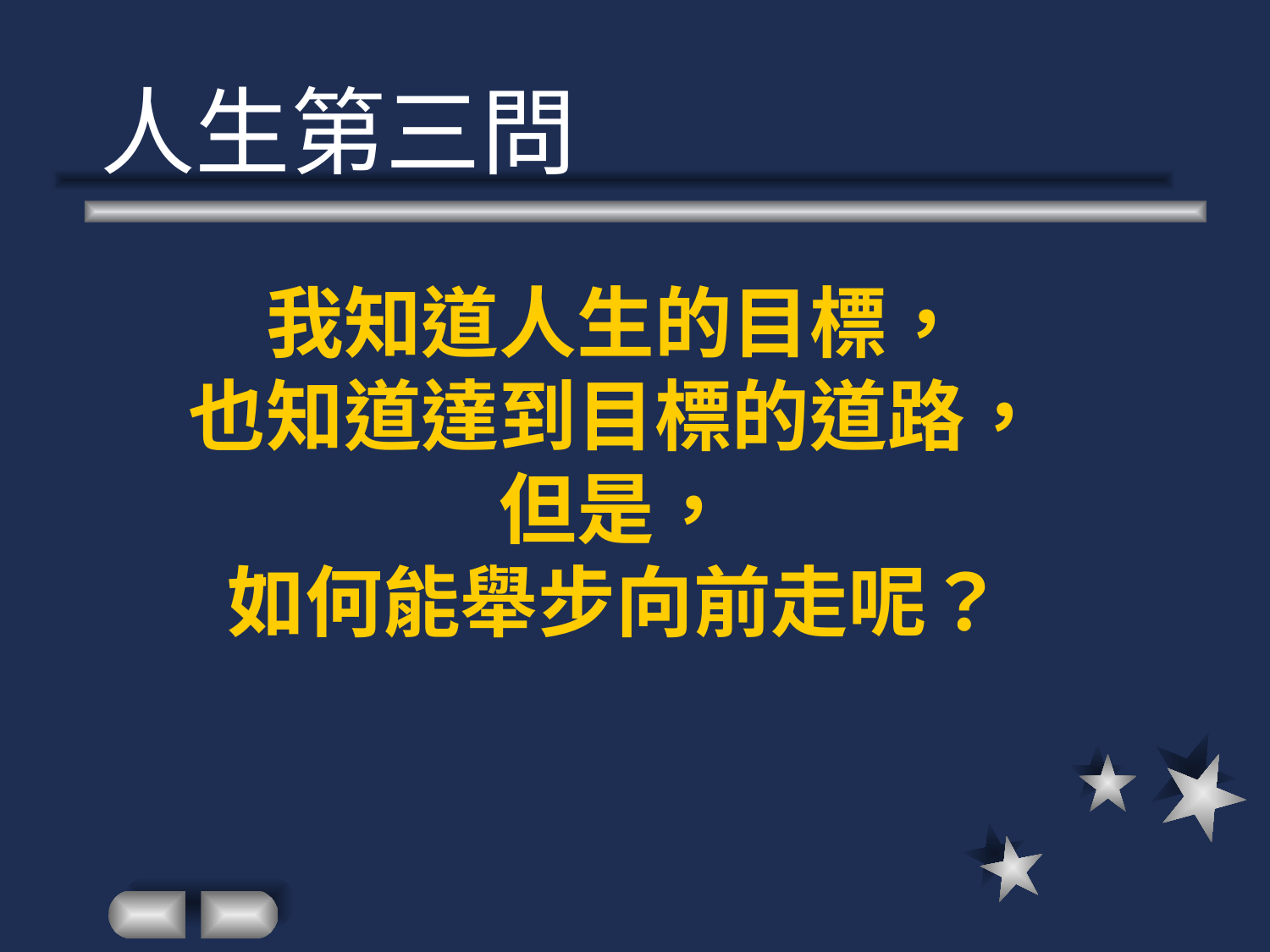

人生第三問
# 我知道人生的目標， 也知道達到目標的道路， 但是， 如何能舉步向前走呢？